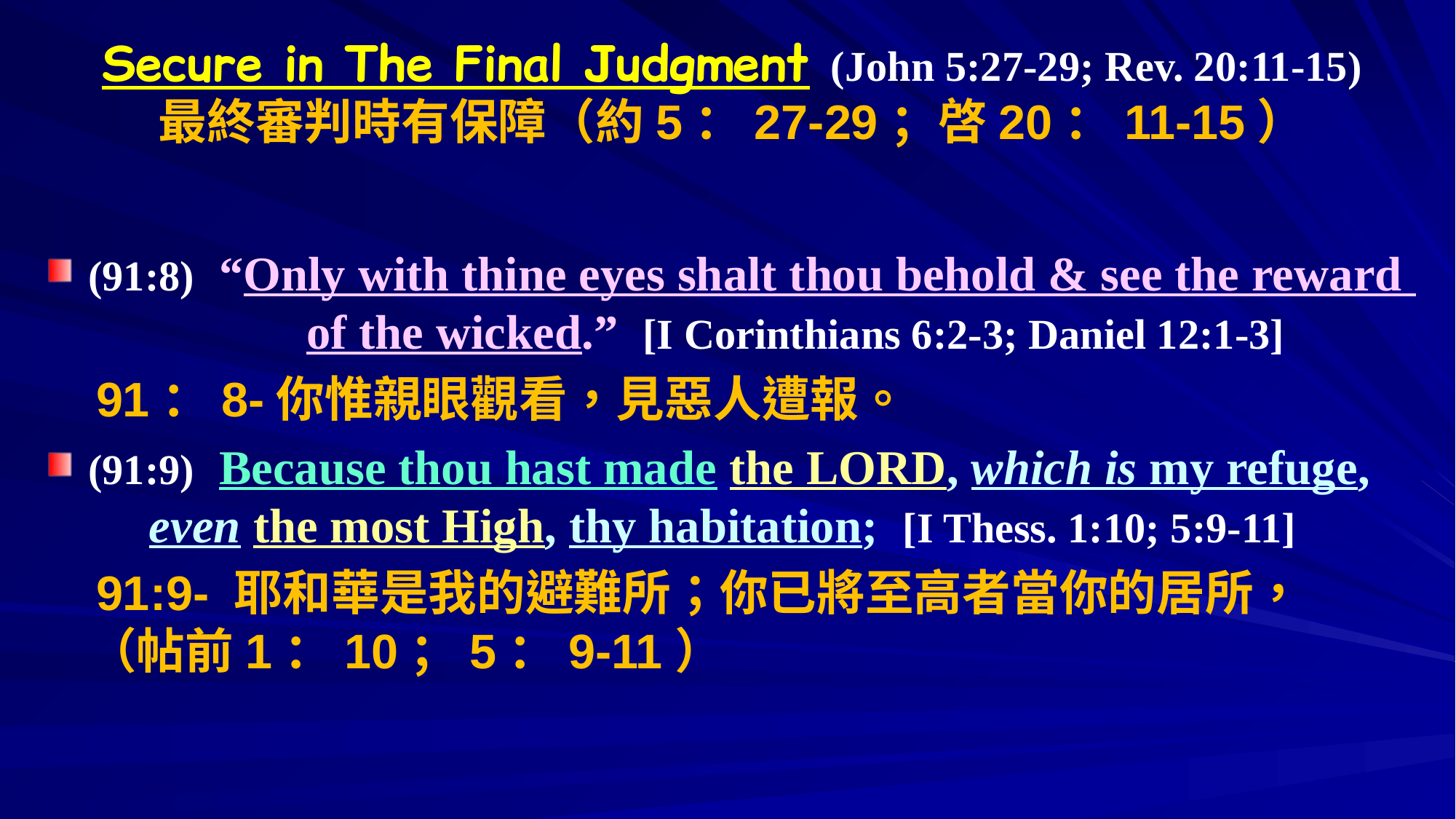

# Secure in The Final Judgment (John 5:27-29; Rev. 20:11-15) 最終審判時有保障（約5：27-29；啓20：11-15）
(91:8)  “Only with thine eyes shalt thou behold & see the reward 		of the wicked.”  [I Corinthians 6:2-3; Daniel 12:1-3]
    91：8-你惟親眼觀看，見惡人遭報。
(91:9)  Because thou hast made the LORD, which is my refuge, 	        even the most High, thy habitation;  [I Thess. 1:10; 5:9-11]
    91:9- 耶和華是我的避難所；你已將至高者當你的居所，       （帖前1：10；5：9-11）